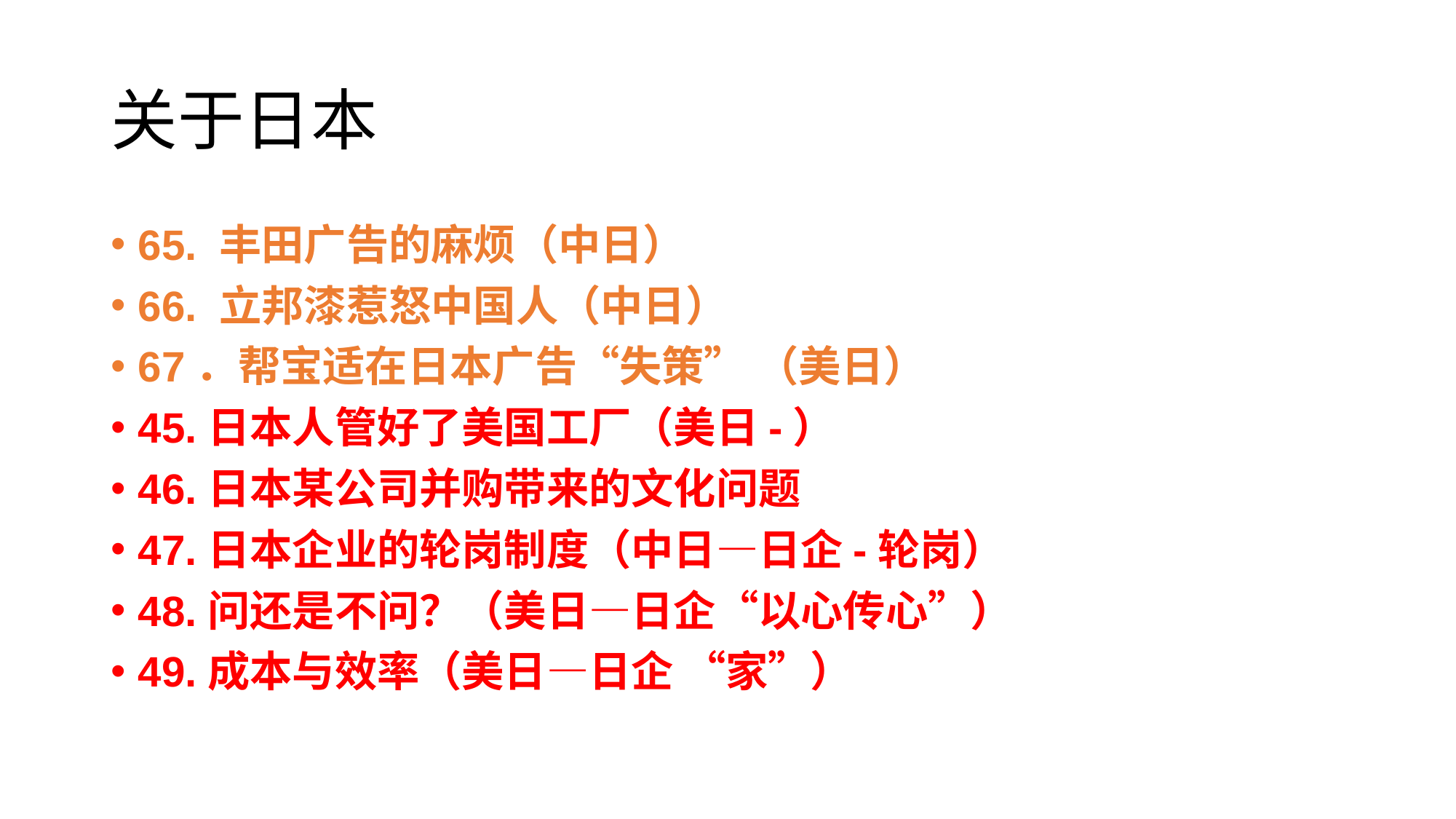

# 关于日本
65. 丰田广告的麻烦（中日）
66. 立邦漆惹怒中国人（中日）
67．帮宝适在日本广告“失策” （美日）
45.日本人管好了美国工厂（美日-）
46.日本某公司并购带来的文化问题
47.日本企业的轮岗制度（中日—日企-轮岗）
48.问还是不问？（美日—日企“以心传心”）
49.成本与效率（美日—日企 “家”）